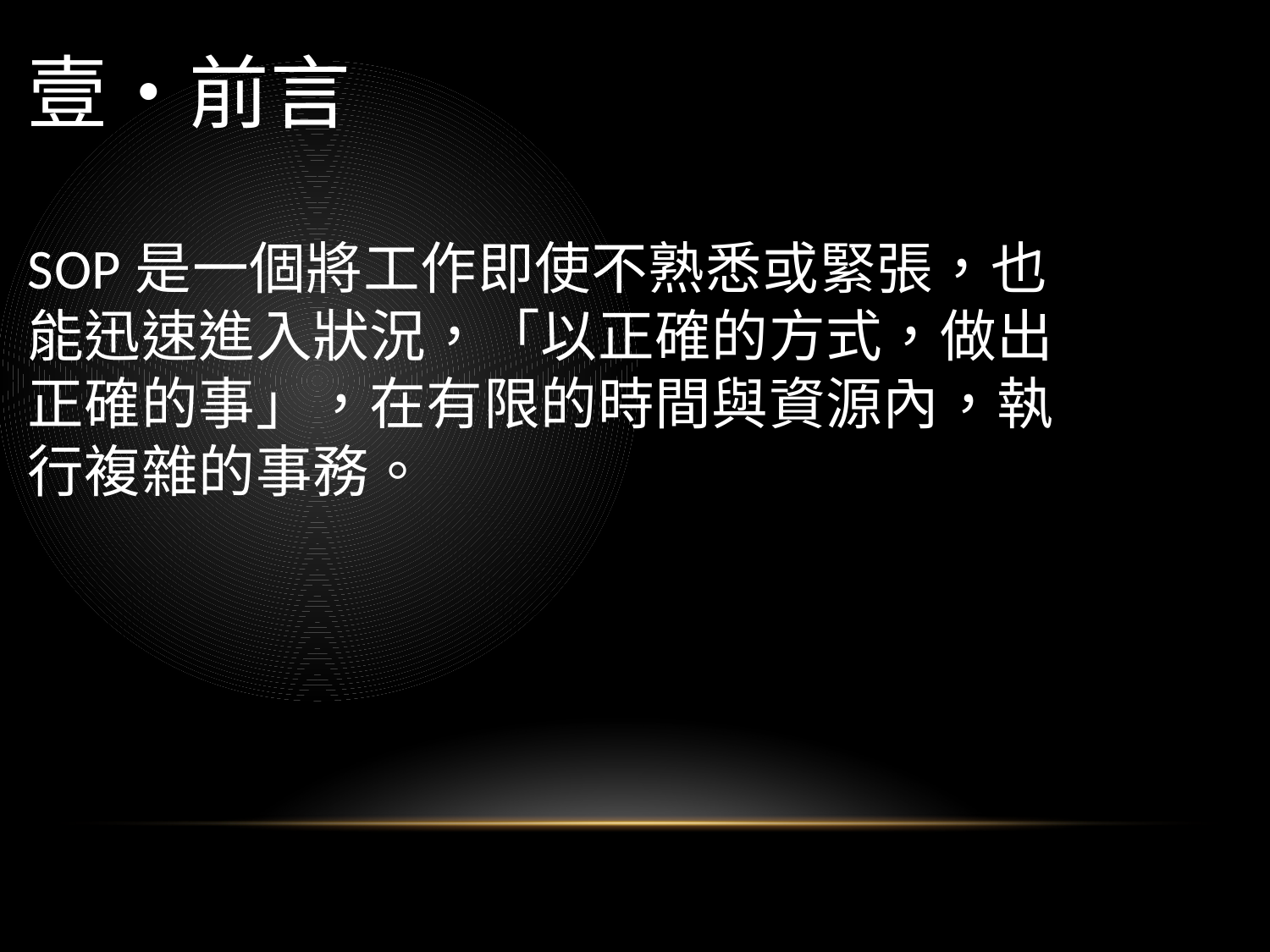

# 壹‧前言
SOP是一個將工作即使不熟悉或緊張，也能迅速進入狀況，「以正確的方式，做出正確的事」，在有限的時間與資源內，執行複雜的事務。